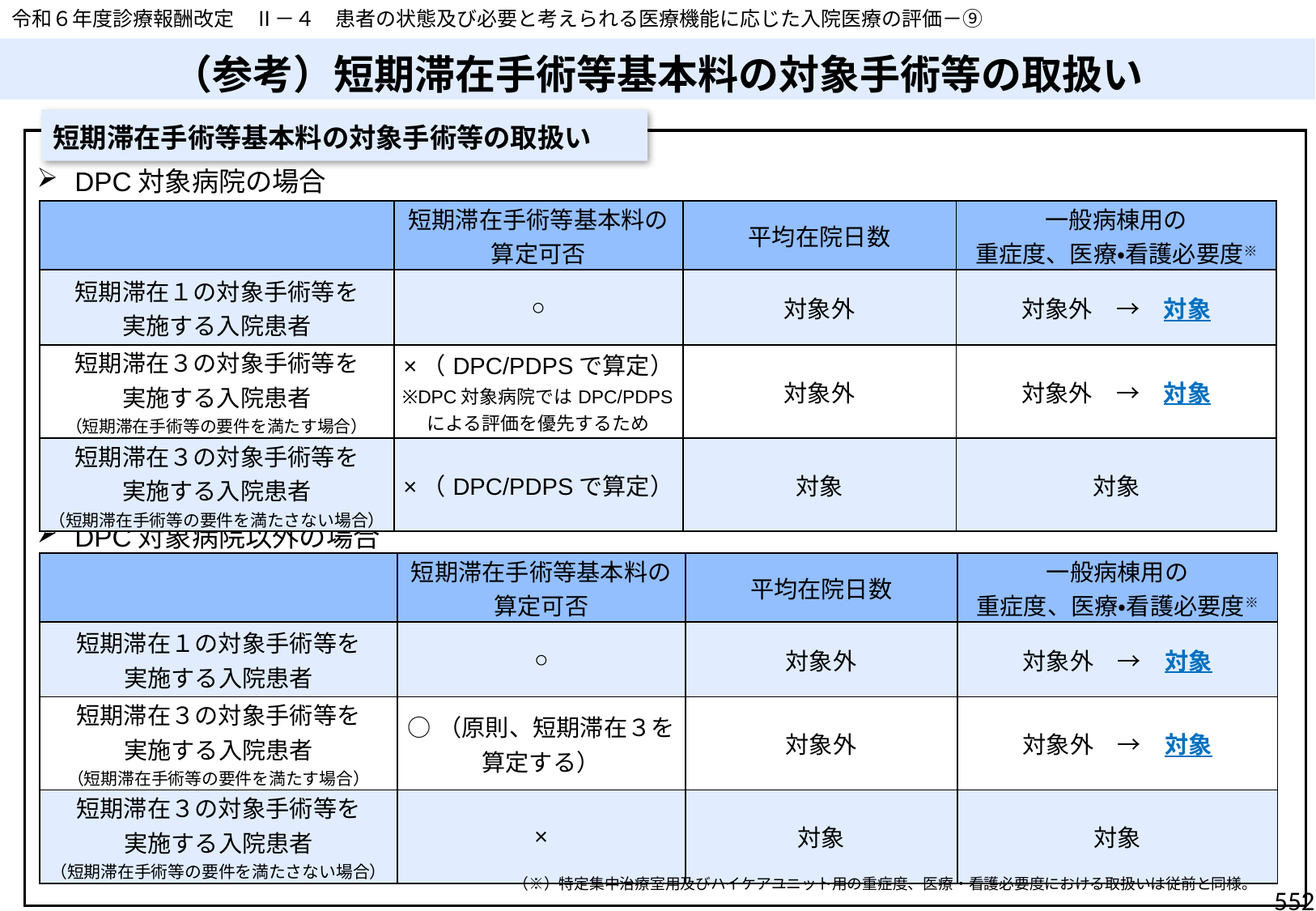

令和６年度診療報酬改定　Ⅱ－４　患者の状態及び必要と考えられる医療機能に応じた入院医療の評価－⑨
（参考）短期滞在手術等基本料の対象手術等の取扱い
短期滞在手術等基本料の対象手術等の取扱い

DPC対象病院の場合

DPC対象病院以外の場合
|  | 短期滞在手術等基本料の算定可否 | 平均在院日数 | 一般病棟用の 重症度、医療・看護必要度※ |
| --- | --- | --- | --- |
| 短期滞在１の対象手術等を 実施する入院患者 | ○ | 対象外 | 対象外　→　対象 |
| 短期滞在３の対象手術等を 実施する入院患者 （短期滞在手術等の要件を満たす場合） | ×（DPC/PDPSで算定） ※DPC対象病院ではDPC/PDPSによる評価を優先するため | 対象外 | 対象外　→　対象 |
| 短期滞在３の対象手術等を 実施する入院患者 （短期滞在手術等の要件を満たさない場合） | ×（DPC/PDPSで算定） | 対象 | 対象 |
|  | 短期滞在手術等基本料の 算定可否 | 平均在院日数 | 一般病棟用の 重症度、医療・看護必要度※ |
| --- | --- | --- | --- |
| 短期滞在１の対象手術等を 実施する入院患者 | ○ | 対象外 | 対象外　→　対象 |
| 短期滞在３の対象手術等を 実施する入院患者 （短期滞在手術等の要件を満たす場合） | ○（原則、短期滞在３を算定する） | 対象外 | 対象外　→　対象 |
| 短期滞在３の対象手術等を 実施する入院患者 （短期滞在手術等の要件を満たさない場合） | × | 対象 | 対象 |
（※）特定集中治療室用及びハイケアユニット用の重症度、医療・看護必要度における取扱いは従前と同様。
552